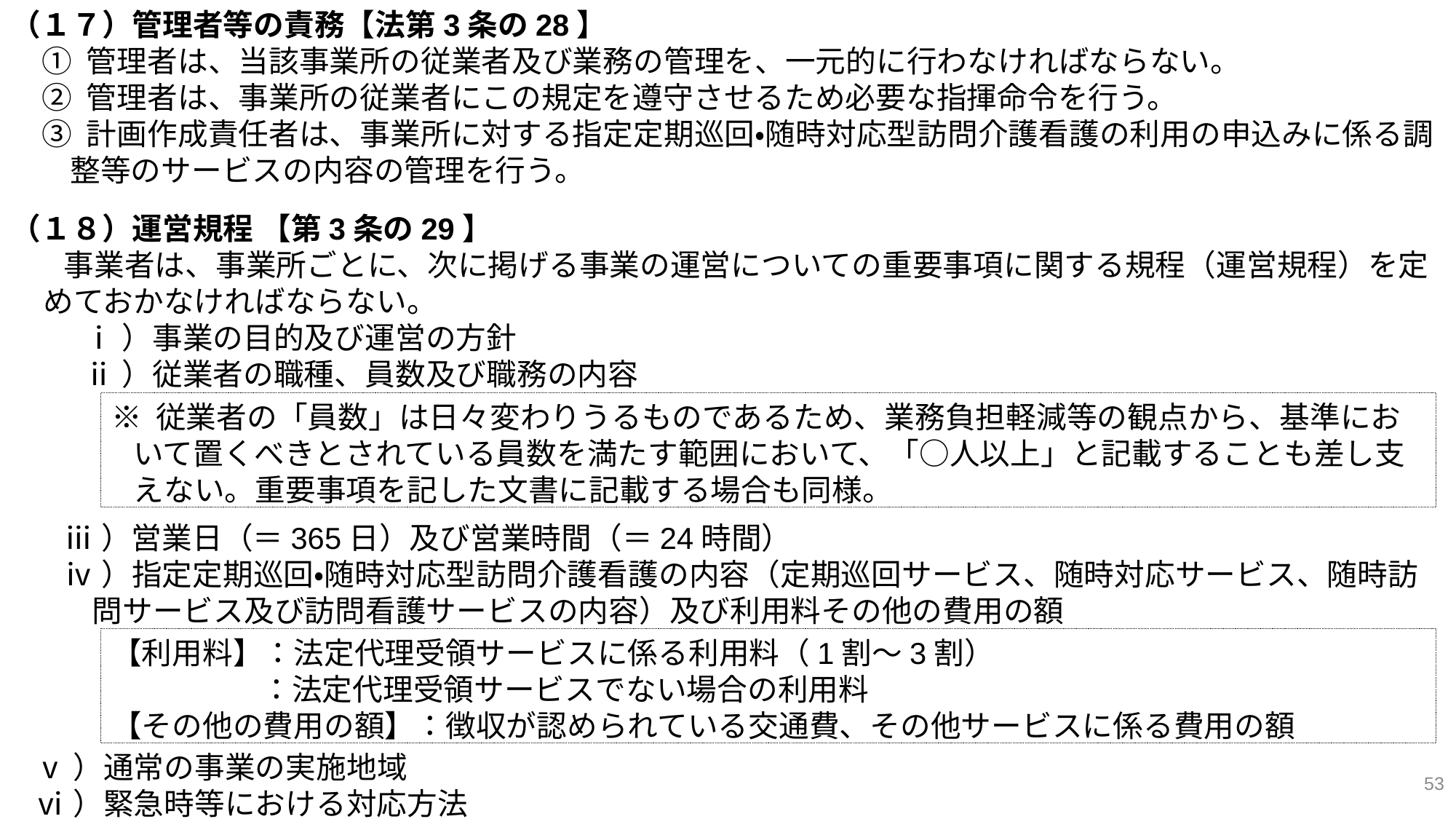

（１７）管理者等の責務【法第3条の28】
① 管理者は、当該事業所の従業者及び業務の管理を、一元的に行わなければならない。
② 管理者は、事業所の従業者にこの規定を遵守させるため必要な指揮命令を行う。
③ 計画作成責任者は、事業所に対する指定定期巡回・随時対応型訪問介護看護の利用の申込みに係る調整等のサービスの内容の管理を行う。

（１８）運営規程 【第3条の29】
事業者は、事業所ごとに、次に掲げる事業の運営についての重要事項に関する規程（運営規程）を定めておかなければならない。
ⅰ）事業の目的及び運営の方針
ⅱ）従業者の職種、員数及び職務の内容

ⅲ）営業日（＝365日）及び営業時間（＝24時間）
ⅳ）指定定期巡回・随時対応型訪問介護看護の内容（定期巡回サービス、随時対応サービス、随時訪問サービス及び訪問看護サービスの内容）及び利用料その他の費用の額

ⅴ）通常の事業の実施地域
ⅵ）緊急時等における対応方法
※ 従業者の「員数」は日々変わりうるものであるため、業務負担軽減等の観点から、基準において置くべきとされている員数を満たす範囲において、「○人以上」と記載することも差し支えない。重要事項を記した文書に記載する場合も同様。
【利用料】：法定代理受領サービスに係る利用料（1割～3割）
：法定代理受領サービスでない場合の利用料
【その他の費用の額】：徴収が認められている交通費、その他サービスに係る費用の額
53